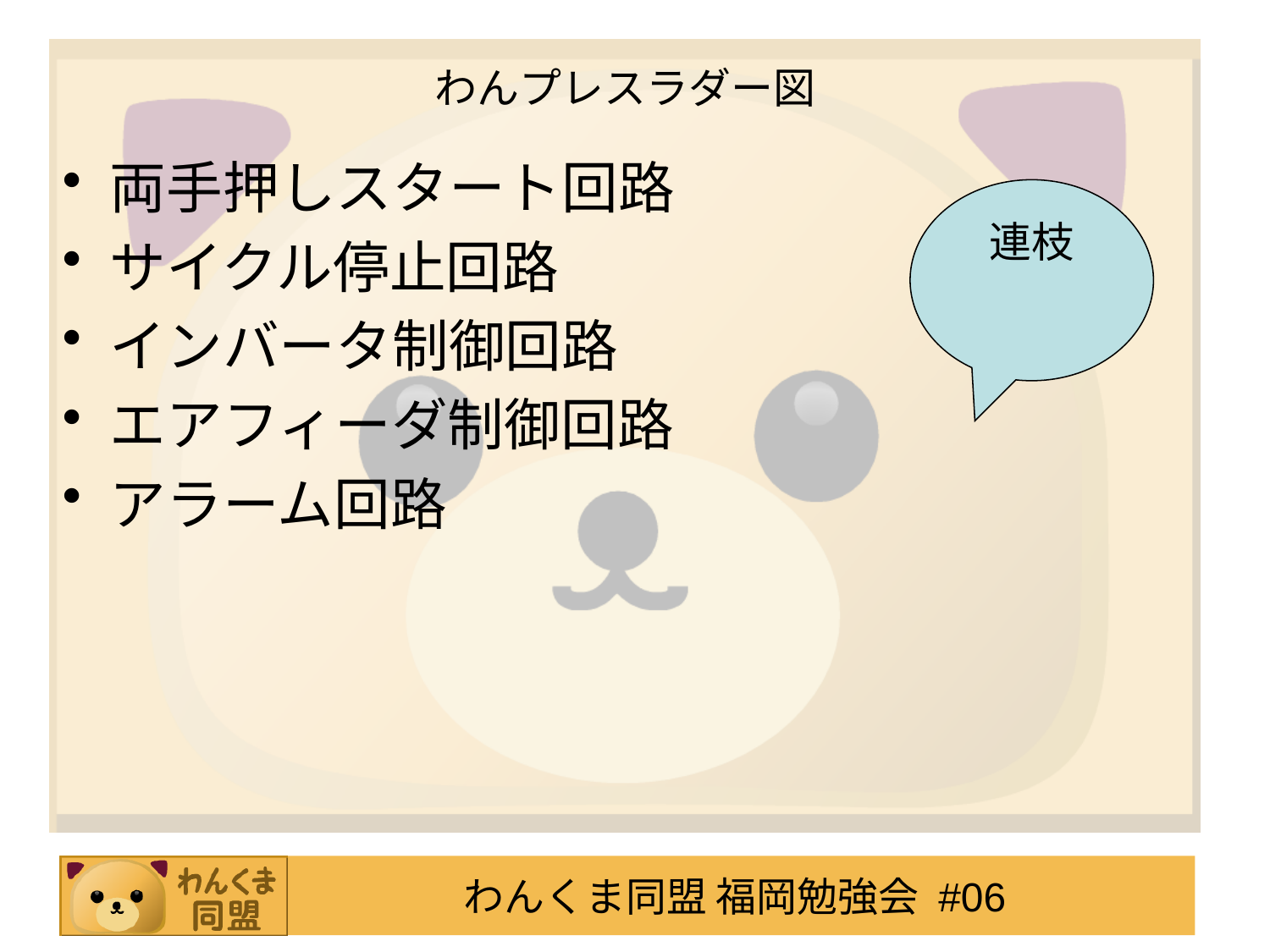

# わんプレスラダー図
両手押しスタート回路
サイクル停止回路
インバータ制御回路
エアフィーダ制御回路
アラーム回路
連枝